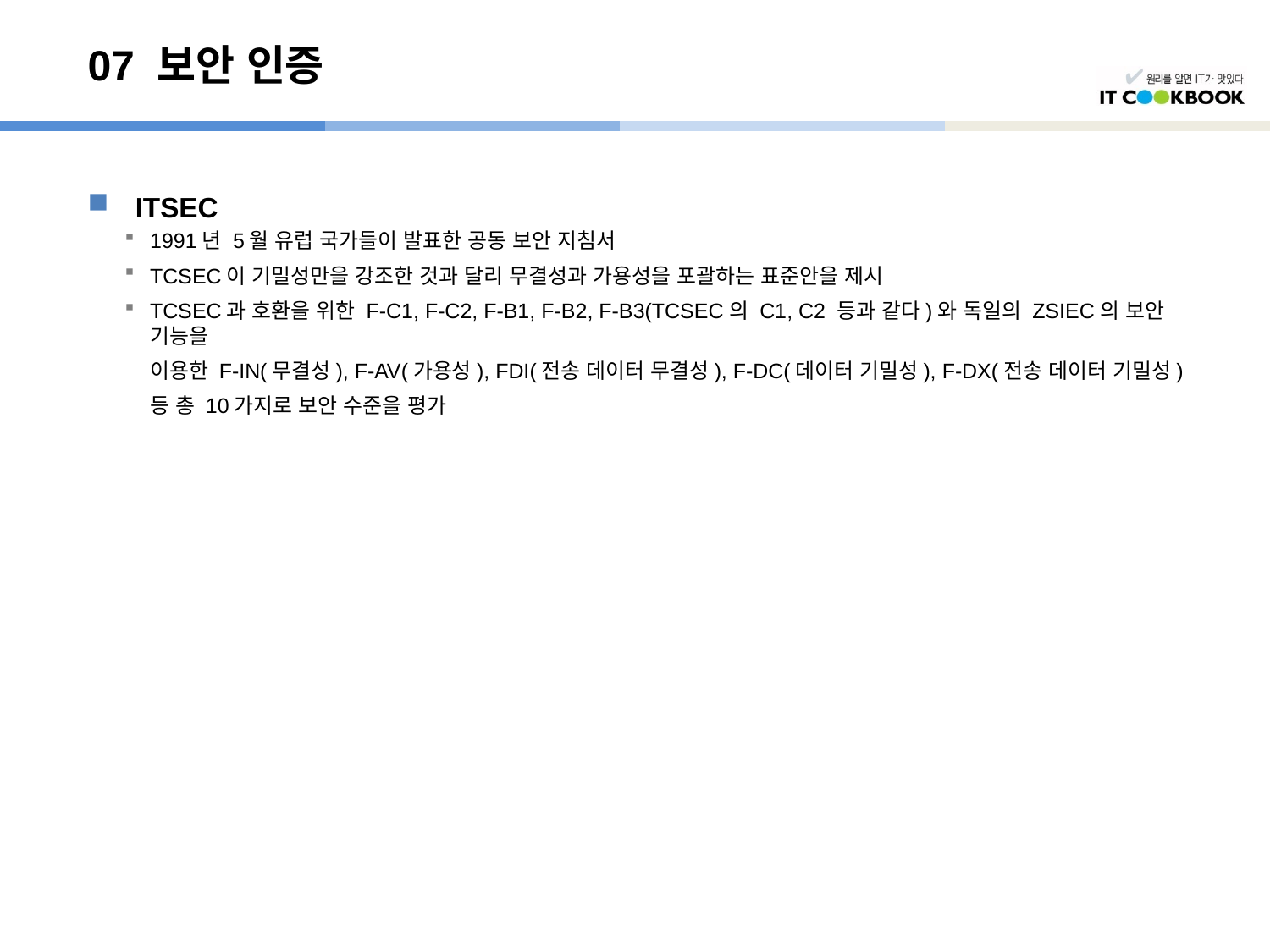

# 07 보안 인증
ITSEC
1991년 5월 유럽 국가들이 발표한 공동 보안 지침서
TCSEC이 기밀성만을 강조한 것과 달리 무결성과 가용성을 포괄하는 표준안을 제시
TCSEC과 호환을 위한 F-C1, F-C2, F-B1, F-B2, F-B3(TCSEC의 C1, C2 등과 같다)와 독일의 ZSIEC의 보안 기능을
	이용한 F-IN(무결성), F-AV(가용성), FDI(전송 데이터 무결성), F-DC(데이터 기밀성), F-DX(전송 데이터 기밀성)
	등 총 10가지로 보안 수준을 평가